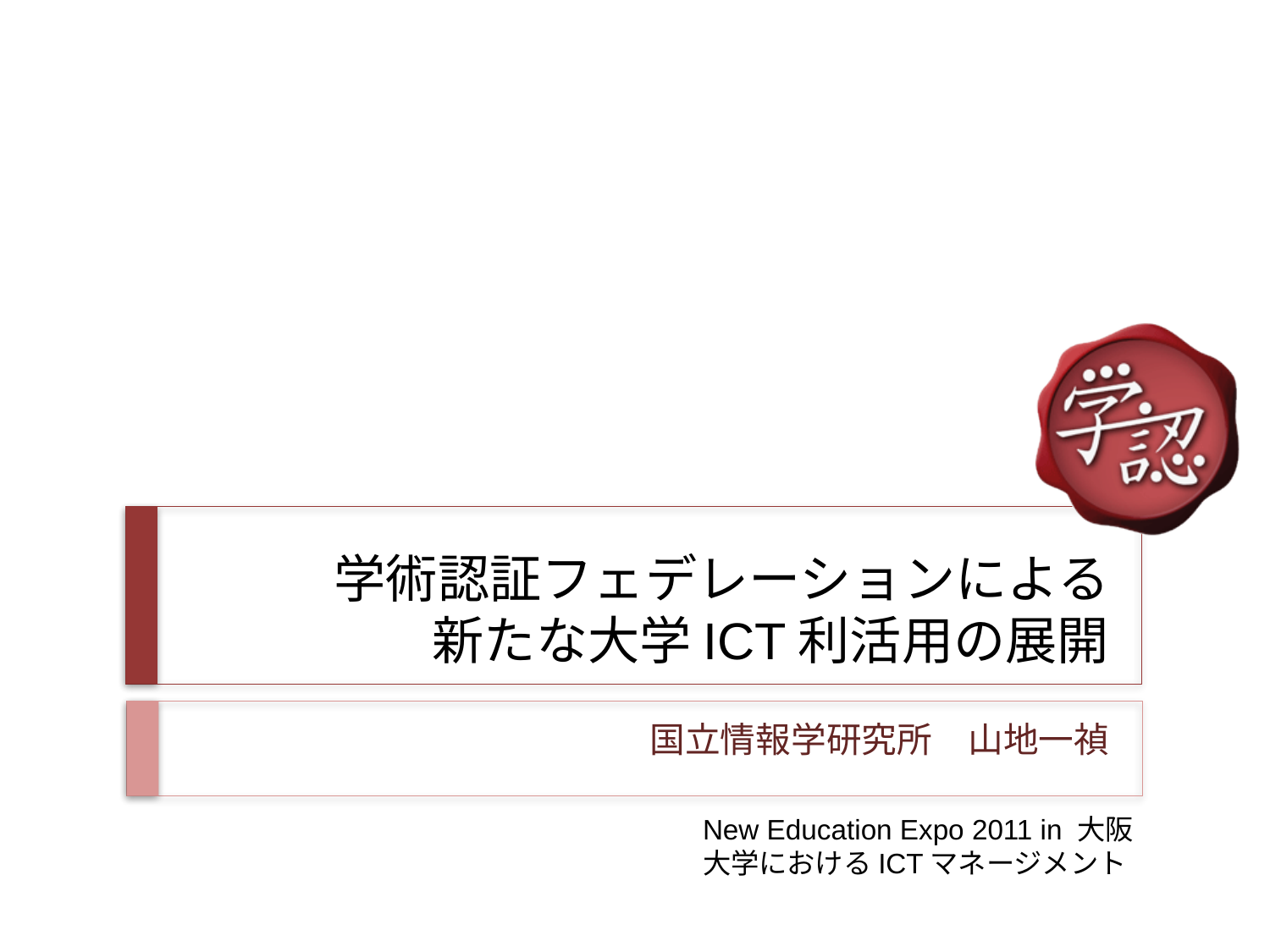

# 学術認証フェデレーションによる 新たな大学ICT利活用の展開
国立情報学研究所　山地一禎

New Education Expo 2011 in 大阪
大学におけるICTマネージメント